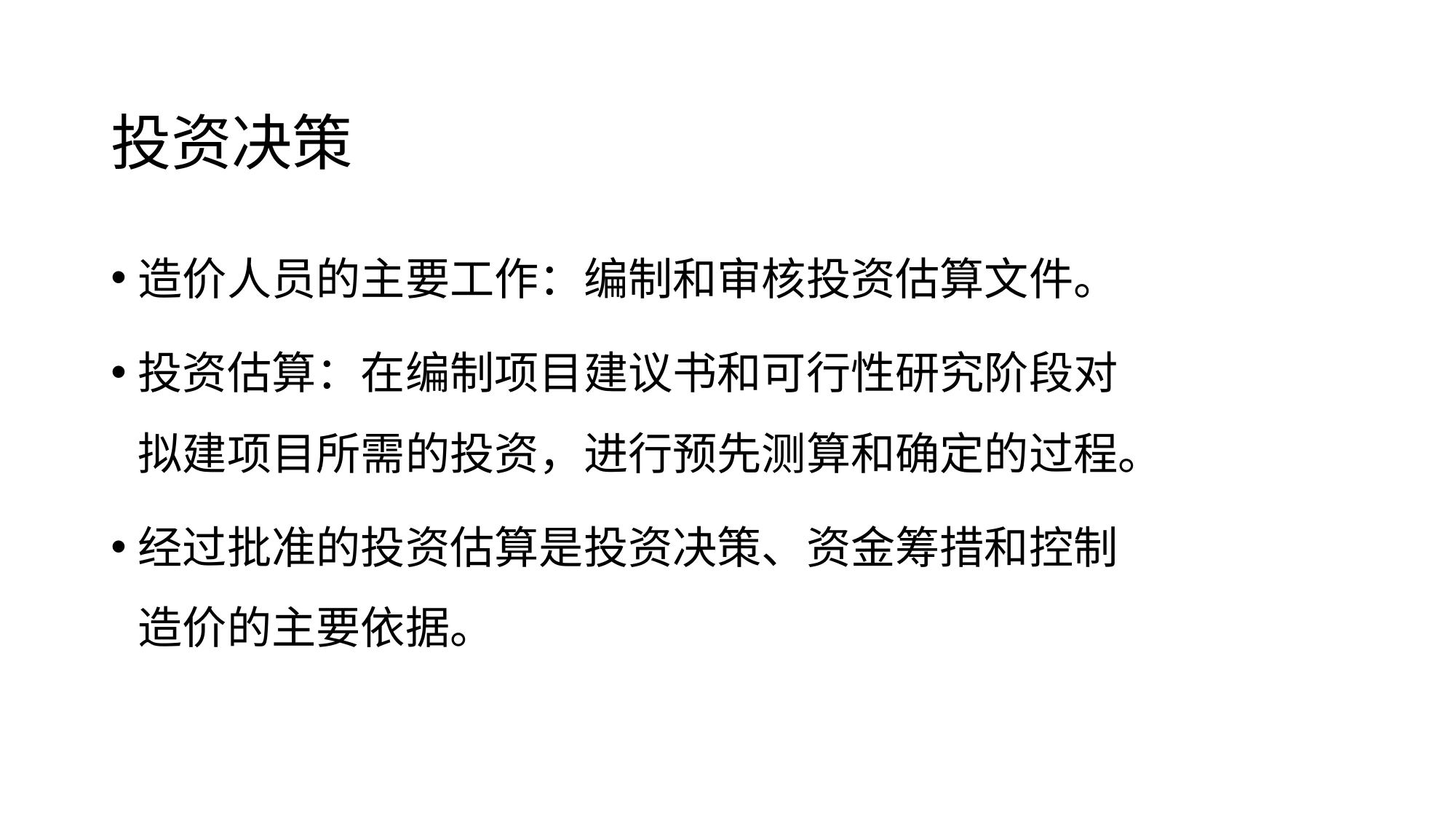

# 投资决策
造价人员的主要工作：编制和审核投资估算文件。
投资估算：在编制项目建议书和可行性研究阶段对拟建项目所需的投资，进行预先测算和确定的过程。
经过批准的投资估算是投资决策、资金筹措和控制造价的主要依据。